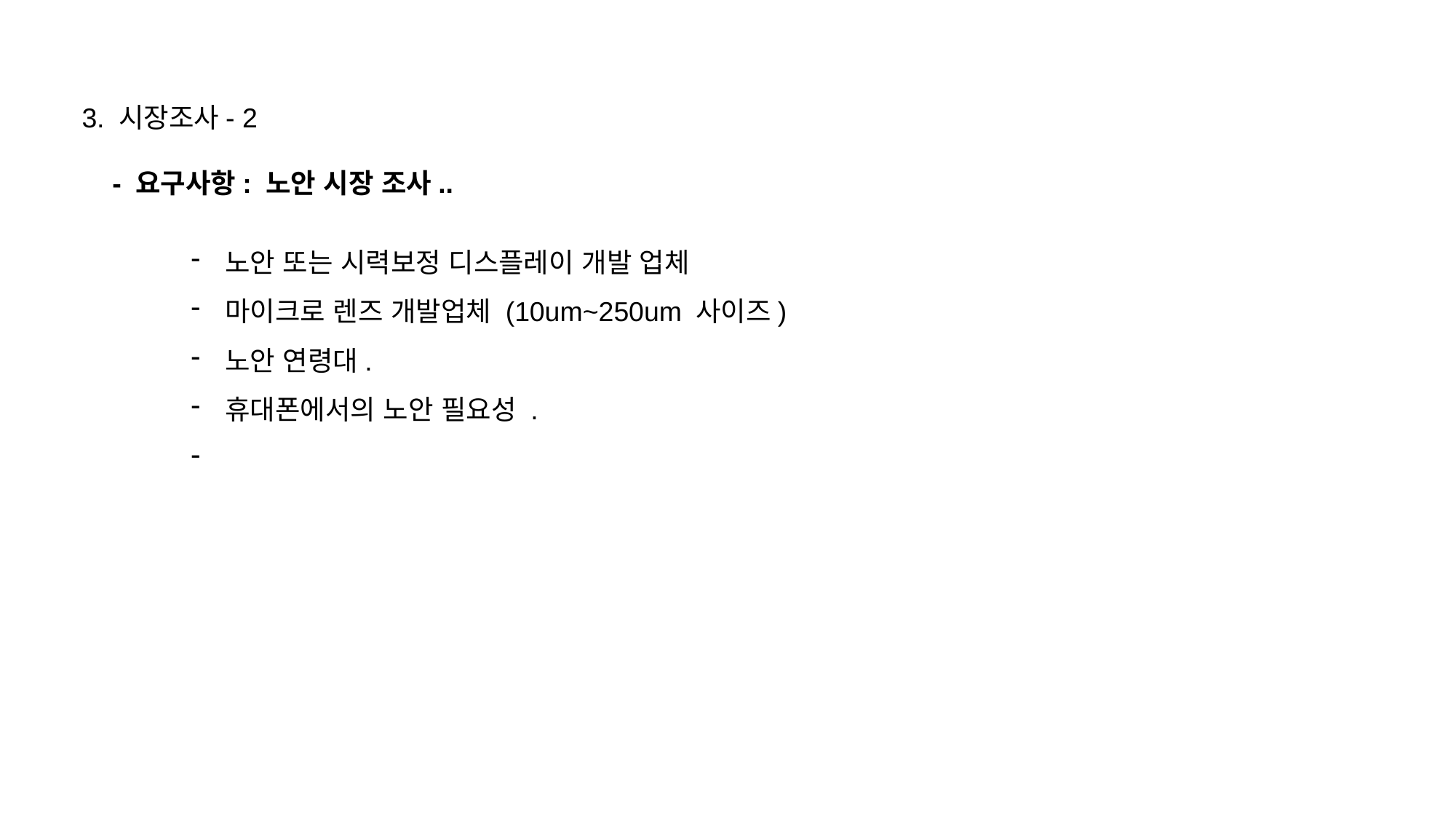

3. 시장조사- 2

    - 요구사항: 노안 시장 조사..
노안 또는 시력보정 디스플레이 개발 업체
마이크로 렌즈 개발업체 (10um~250um 사이즈)
노안 연령대.
휴대폰에서의 노안 필요성 .